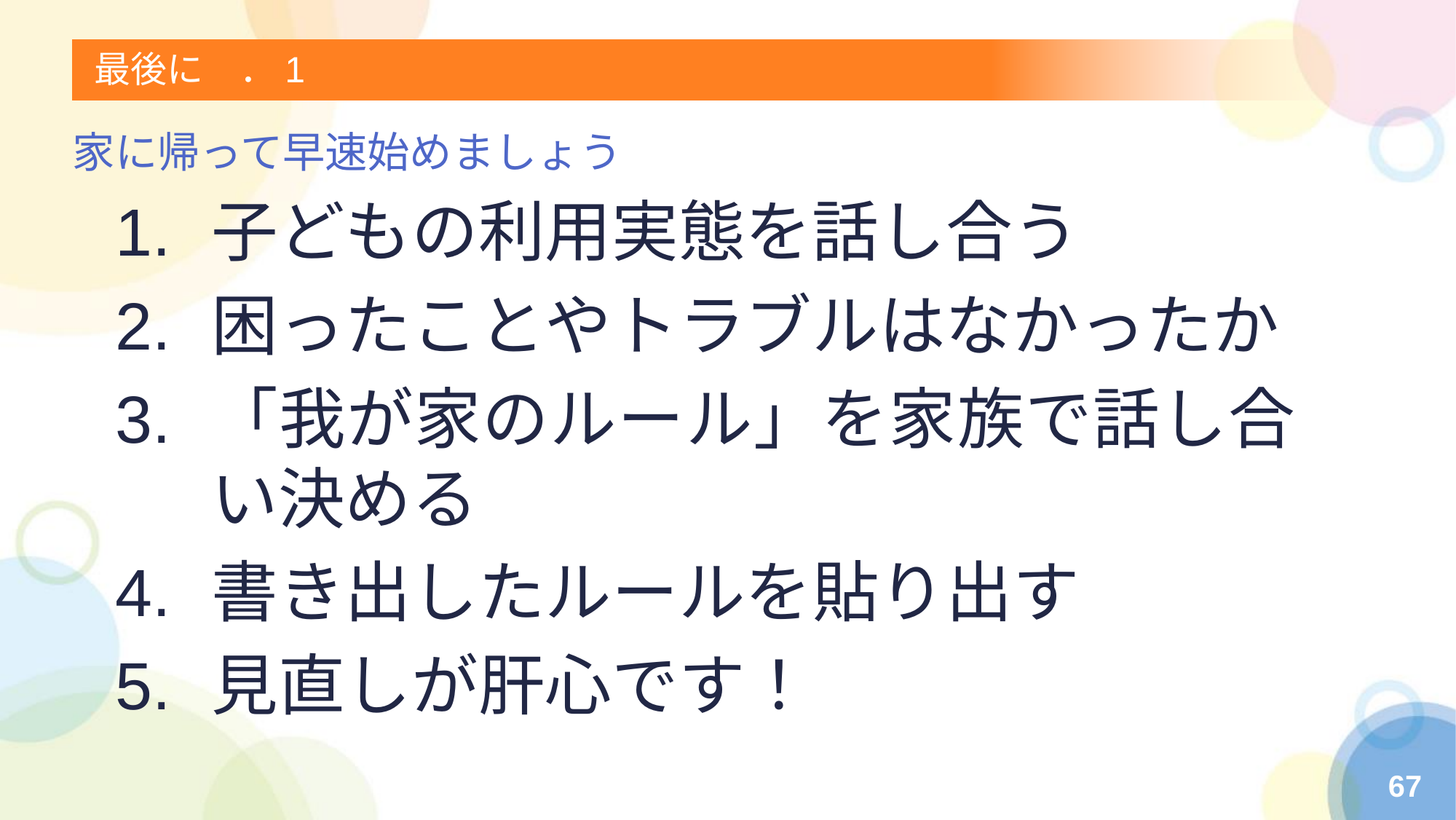

# 最後に　．1
家に帰って早速始めましょう
子どもの利用実態を話し合う
困ったことやトラブルはなかったか
「我が家のルール」を家族で話し合い決める
書き出したルールを貼り出す
見直しが肝心です！
67